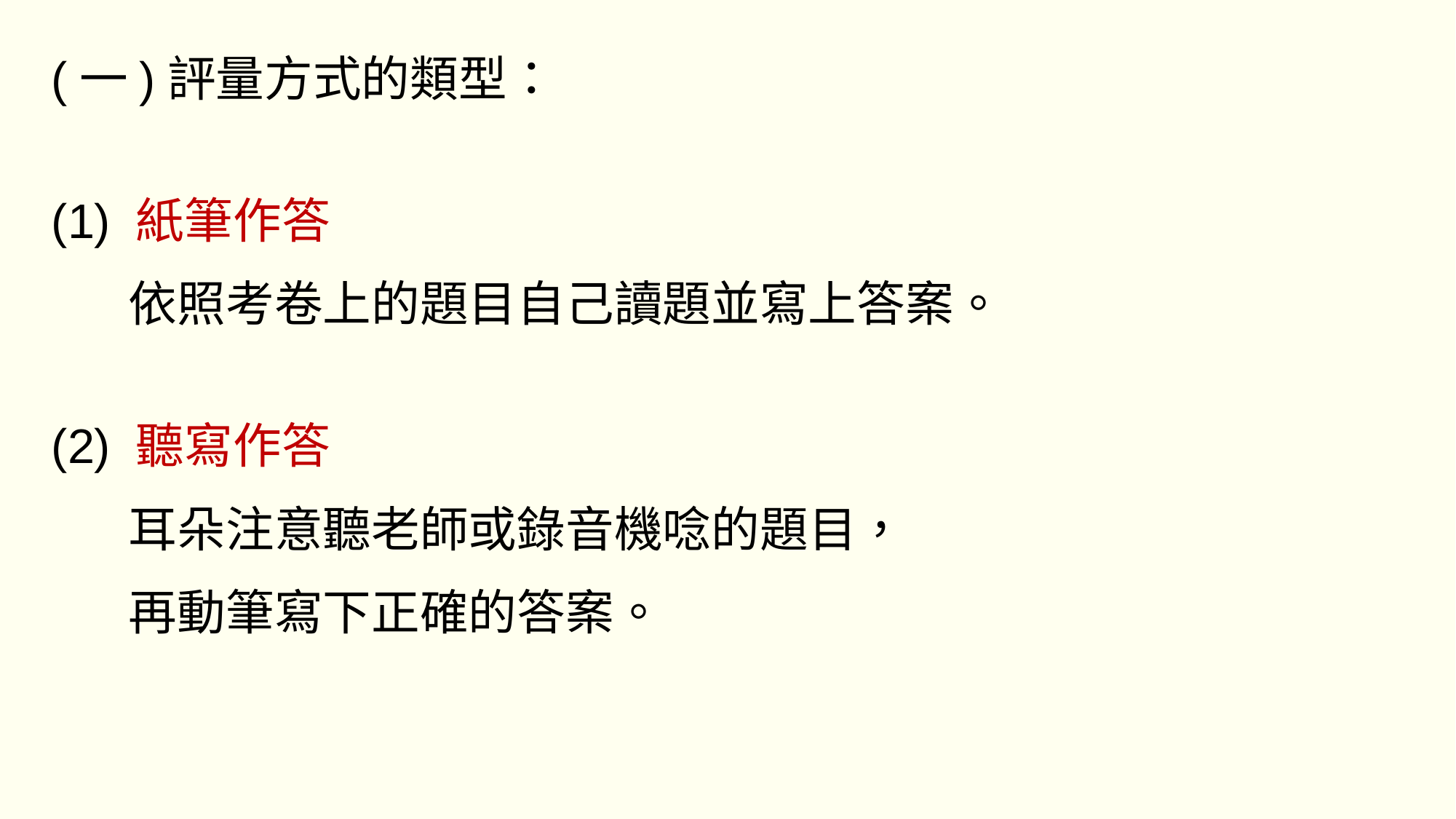

(一)評量󠇡方式的類型：

(1) 紙筆作答
      依照考卷上的題目自己讀題並寫上答案。

(2) 聽寫作答
      耳󠇡朵󠇡注意聽老師或錄音機唸的題目，
      再動筆寫下正確的答案。